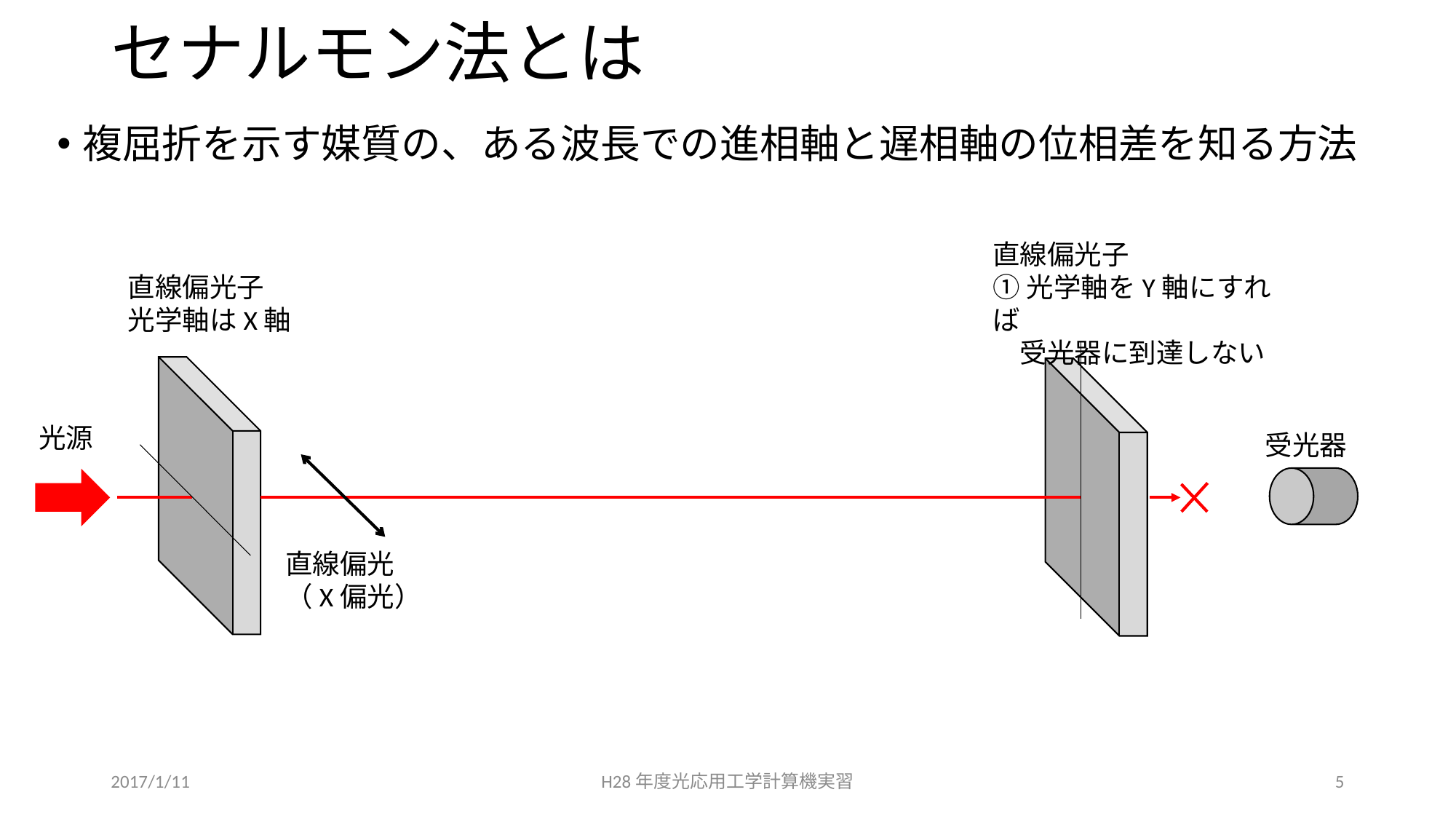

# セナルモン法とは
複屈折を示す媒質の、ある波長での進相軸と遅相軸の位相差を知る方法
直線偏光子
①光学軸をY軸にすれば
　受光器に到達しない
直線偏光子
光学軸はX軸

光源
受光器

直線偏光
（X偏光）
2017/1/11
H28年度光応用工学計算機実習
5